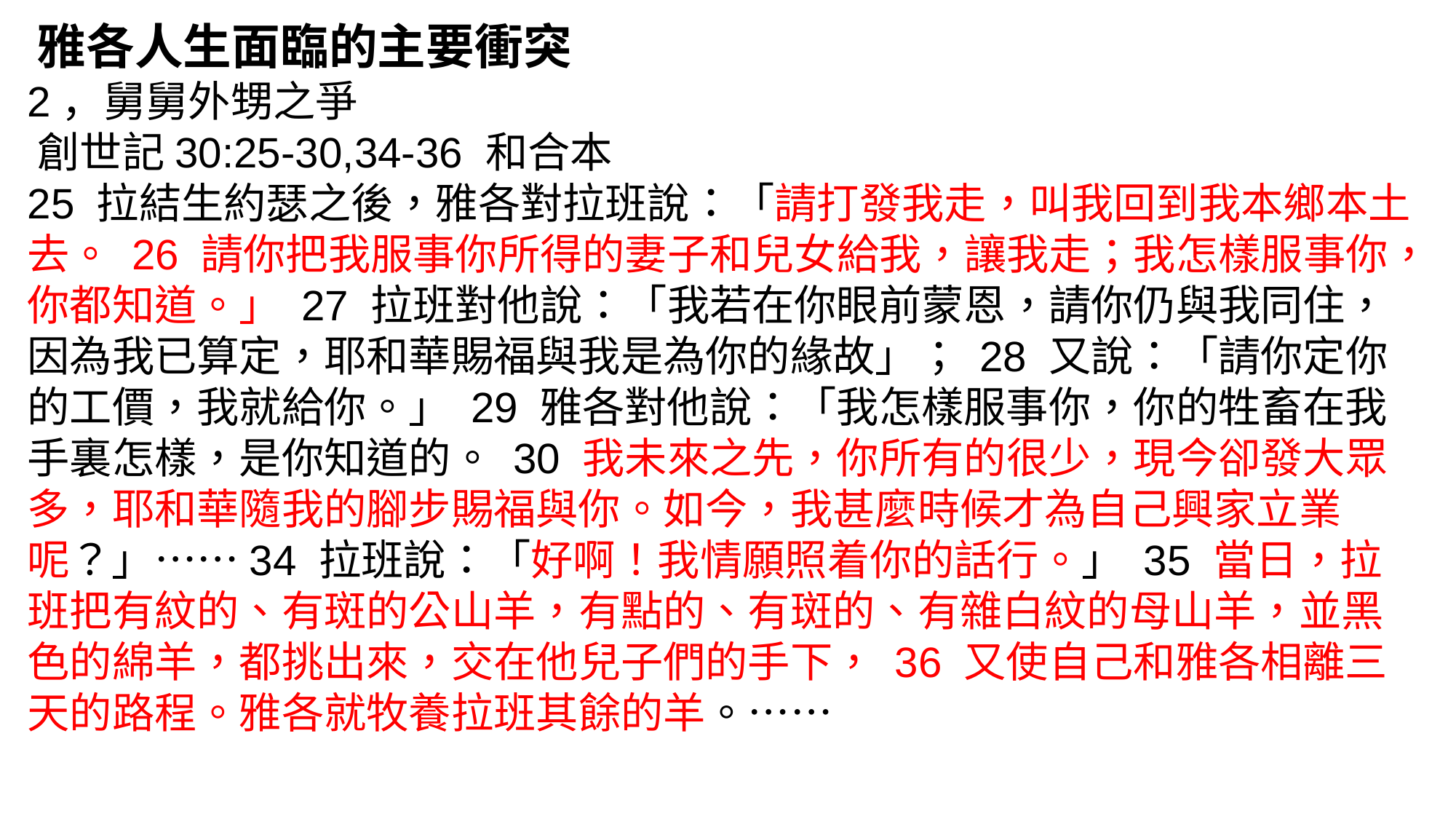

‪‪‪‪雅各人生面臨的主要衝突
2，舅舅外甥之爭
‪‪‪創世記‬30:25-30,34-36 和合本
25 拉結生約瑟之後，雅各對拉班說：「請打發我走，叫我回到我本鄉本土去。 26 請你把我服事你所得的妻子和兒女給我，讓我走；我怎樣服事你，你都知道。」 27 拉班對他說：「我若在你眼前蒙恩，請你仍與我同住，因為我已算定，耶和華賜福與我是為你的緣故」； 28 又說：「請你定你的工價，我就給你。」 29 雅各對他說：「我怎樣服事你，你的牲畜在我手裏怎樣，是你知道的。 30 我未來之先，你所有的很少，現今卻發大眾多，耶和華隨我的腳步賜福與你。如今，我甚麼時候才為自己興家立業呢？」……34 拉班說：「好啊！我情願照着你的話行。」 35 當日，拉班把有紋的、有斑的公山羊，有點的、有斑的、有雜白紋的母山羊，並黑色的綿羊，都挑出來，交在他兒子們的手下， 36 又使自己和雅各相離三天的路程。雅各就牧養拉班其餘的羊。……